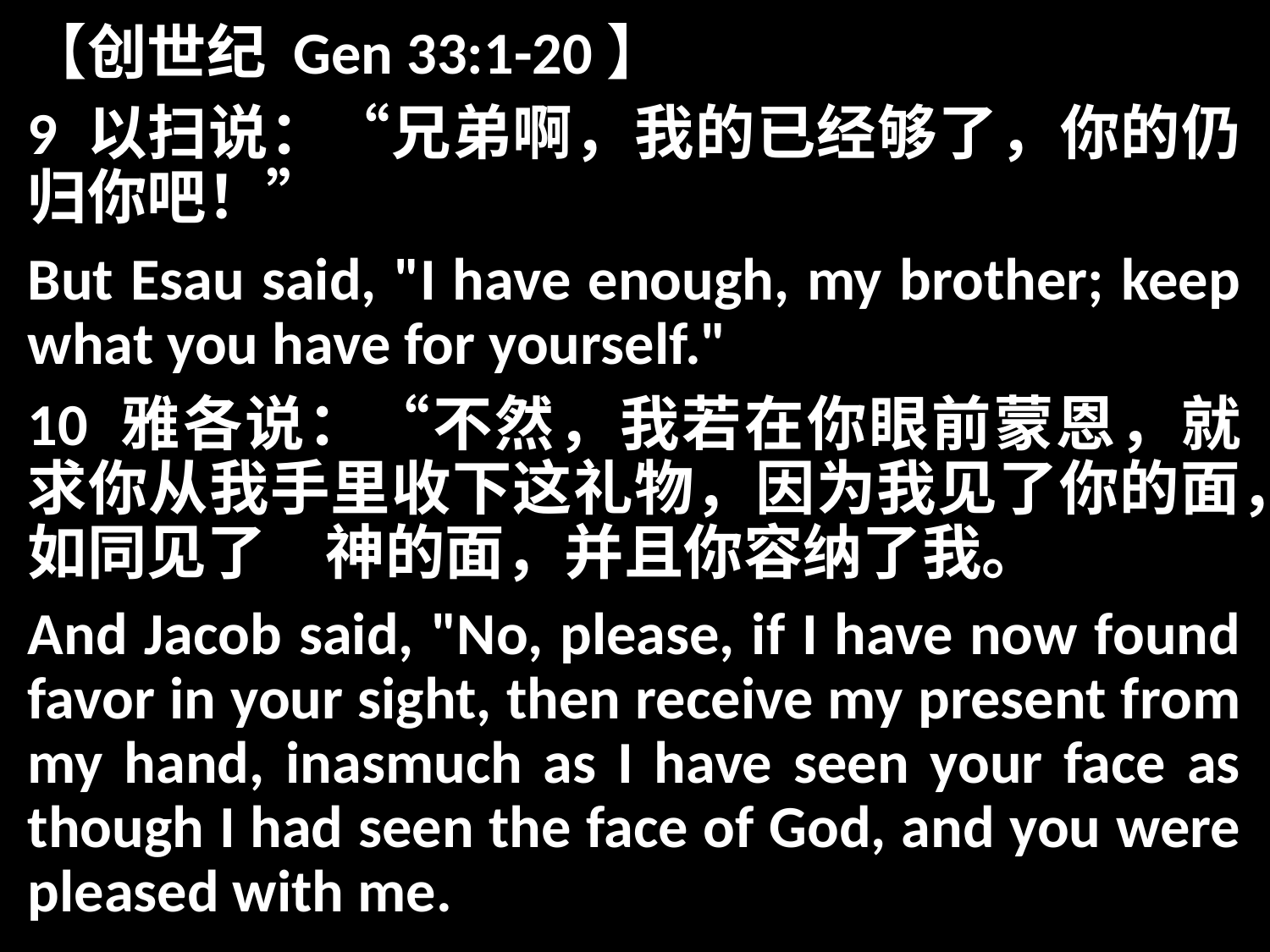

【创世纪 Gen 33:1-20】
9 以扫说：“兄弟啊，我的已经够了，你的仍归你吧！”
But Esau said, "I have enough, my brother; keep what you have for yourself."
10 雅各说：“不然，我若在你眼前蒙恩，就求你从我手里收下这礼物，因为我见了你的面，如同见了　神的面，并且你容纳了我。
And Jacob said, "No, please, if I have now found favor in your sight, then receive my present from my hand, inasmuch as I have seen your face as though I had seen the face of God, and you were pleased with me.